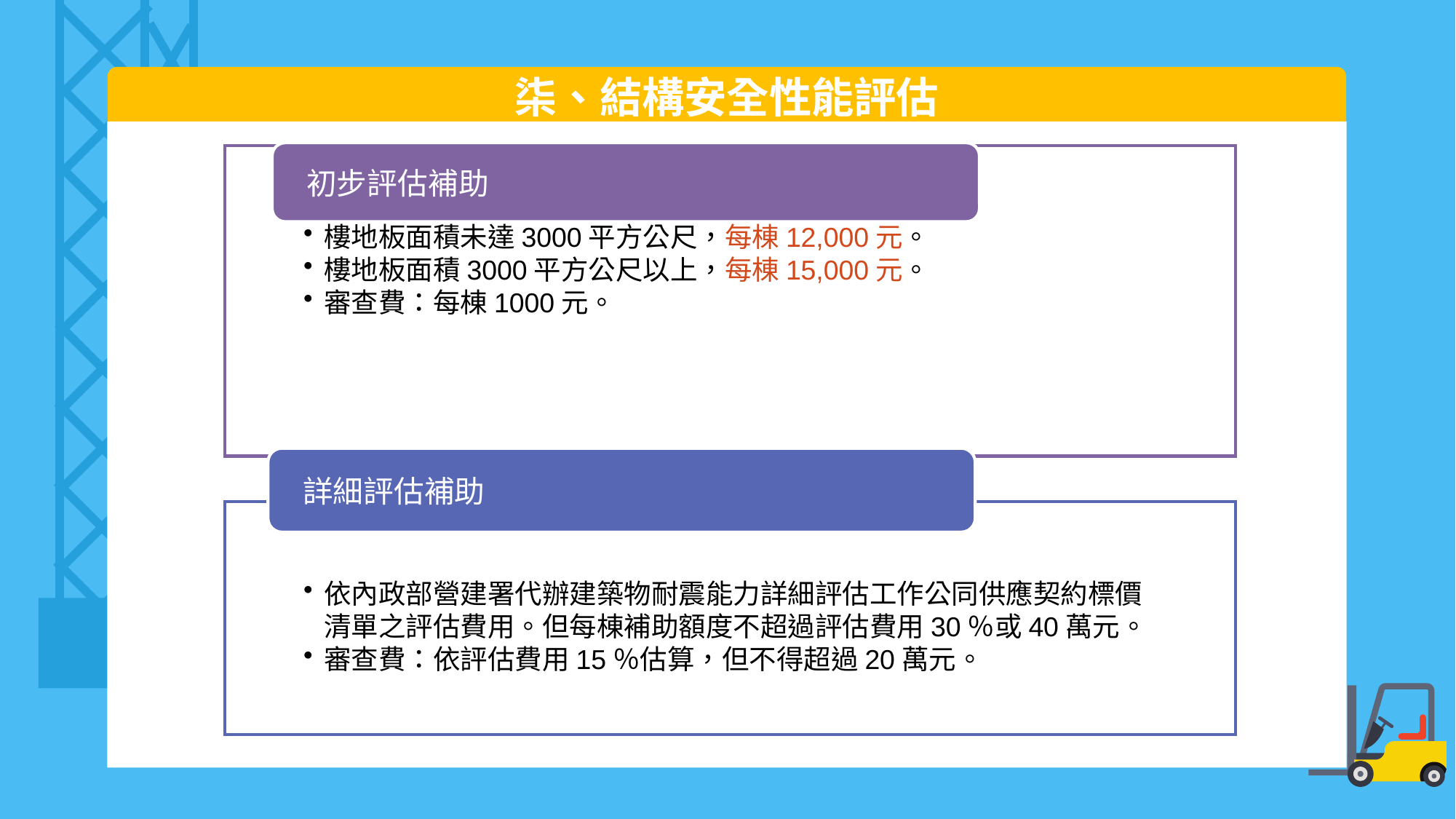

柒、結構安全性能評估

樓地板面積未達3000平方公尺，每棟12,000元。
樓地板面積3000平方公尺以上，每棟15,000元。
審查費：每棟1000元。
初步評估補助
依內政部營建署代辦建築物耐震能力詳細評估工作公同供應契約標價清單之評估費用。但每棟補助額度不超過評估費用30％或40萬元。
審查費：依評估費用15％估算，但不得超過20萬元。
詳細評估補助